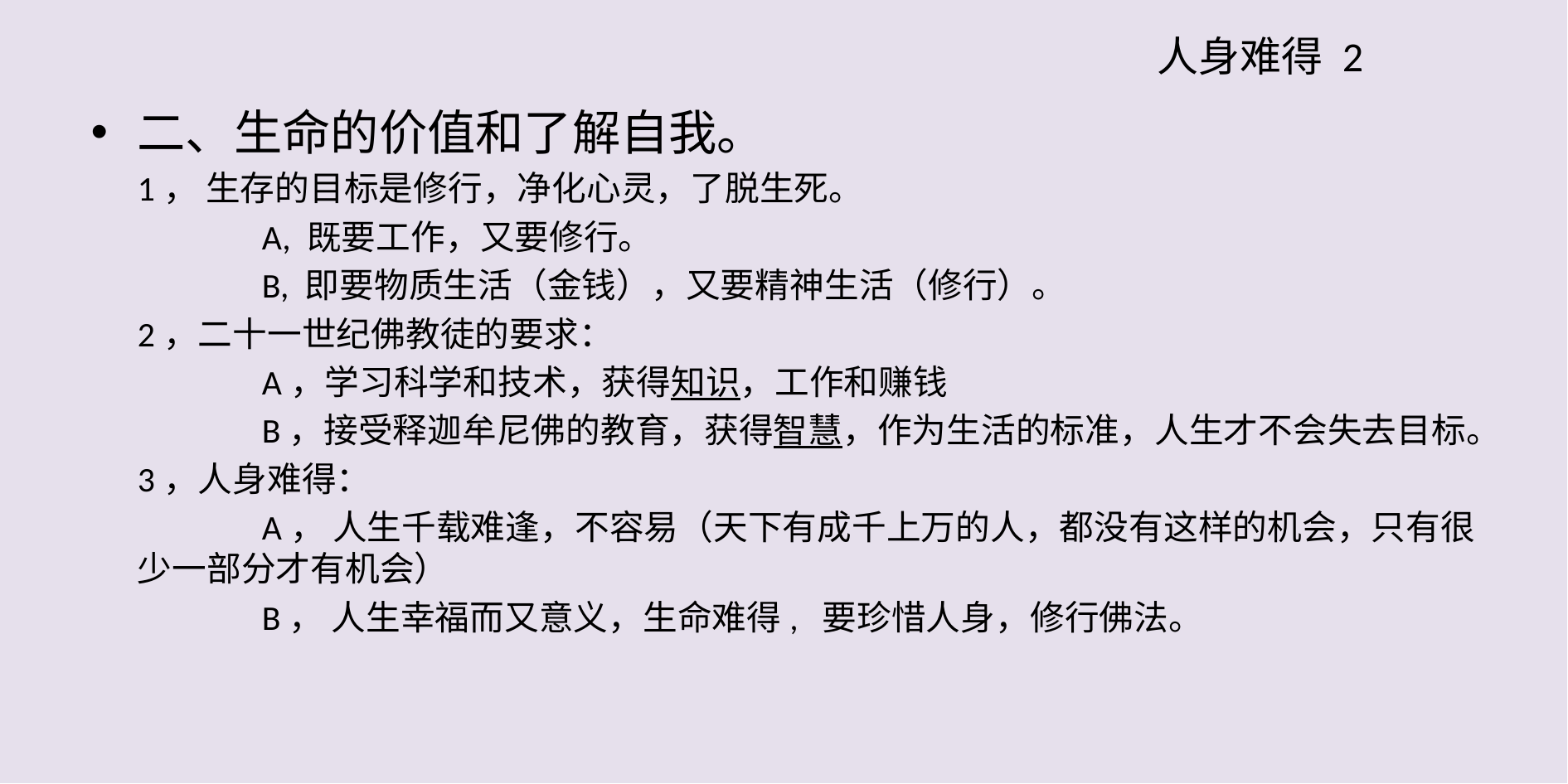

人身难得 2
二、生命的价值和了解自我。
	1， 生存的目标是修行，净化心灵，了脱生死。
		A, 既要工作，又要修行。
		B, 即要物质生活（金钱），又要精神生活（修行）。
	2，二十一世纪佛教徒的要求：
		A，学习科学和技术，获得知识，工作和赚钱
		B，接受释迦牟尼佛的教育，获得智慧，作为生活的标准，人生才不会失去目标。
	3，人身难得：
		A， 人生千载难逢，不容易（天下有成千上万的人，都没有这样的机会，只有很少一部分才有机会）
		B， 人生幸福而又意义，生命难得,  要珍惜人身，修行佛法。